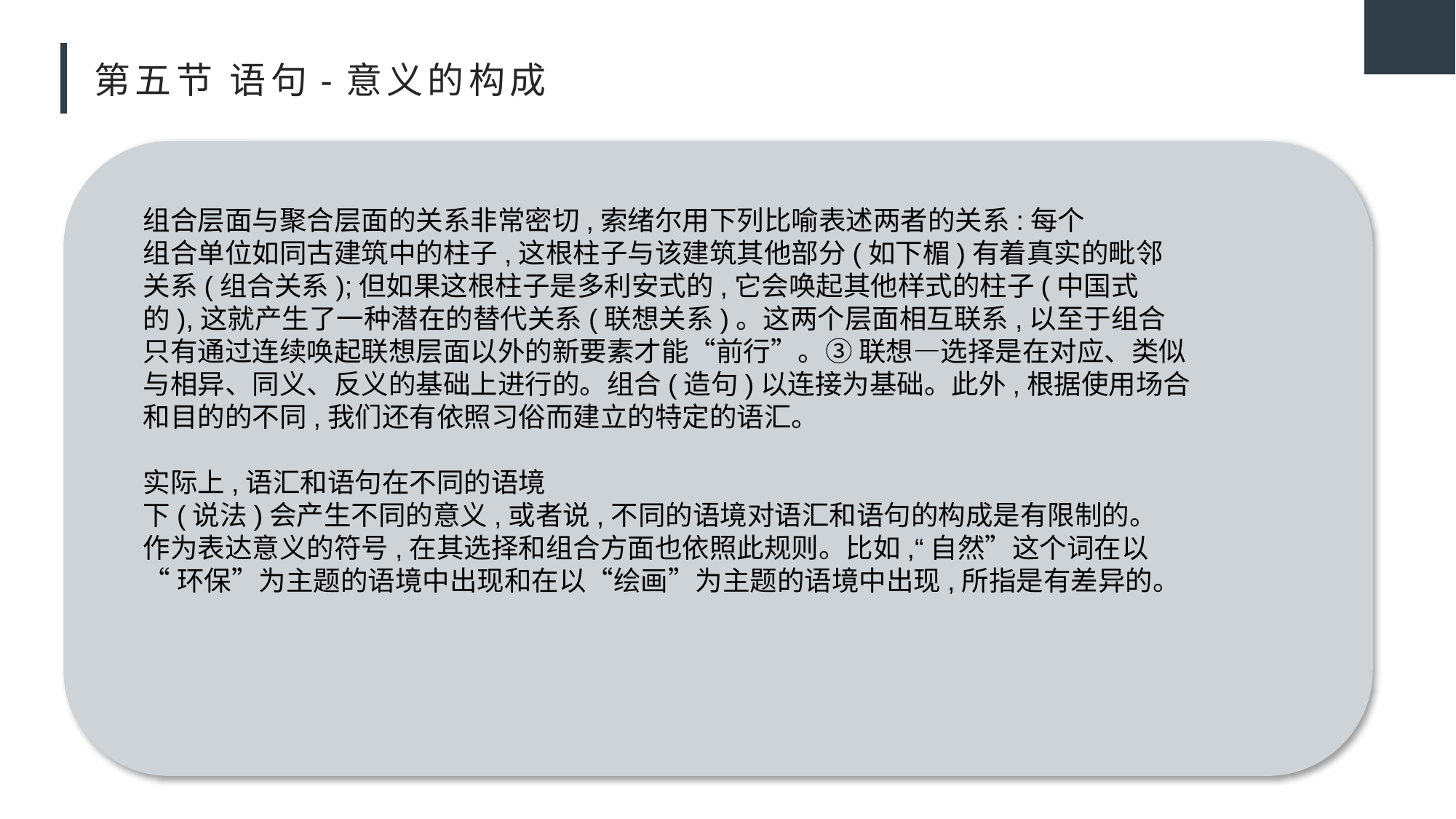

# 第五节 语句-意义的构成

组合层面与聚合层面的关系非常密切,索绪尔用下列比喻表述两者的关系:每个
组合单位如同古建筑中的柱子,这根柱子与该建筑其他部分(如下楣)有着真实的毗邻
关系(组合关系);但如果这根柱子是多利安式的,它会唤起其他样式的柱子(中国式
的),这就产生了一种潜在的替代关系(联想关系)。这两个层面相互联系,以至于组合
只有通过连续唤起联想层面以外的新要素才能“前行”。③ 联想—选择是在对应、类似
与相异、同义、反义的基础上进行的。组合(造句)以连接为基础。此外,根据使用场合
和目的的不同,我们还有依照习俗而建立的特定的语汇。

实际上,语汇和语句在不同的语境
下(说法)会产生不同的意义,或者说,不同的语境对语汇和语句的构成是有限制的。
作为表达意义的符号,在其选择和组合方面也依照此规则。比如,“自然”这个词在以
“环保”为主题的语境中出现和在以“绘画”为主题的语境中出现,所指是有差异的。